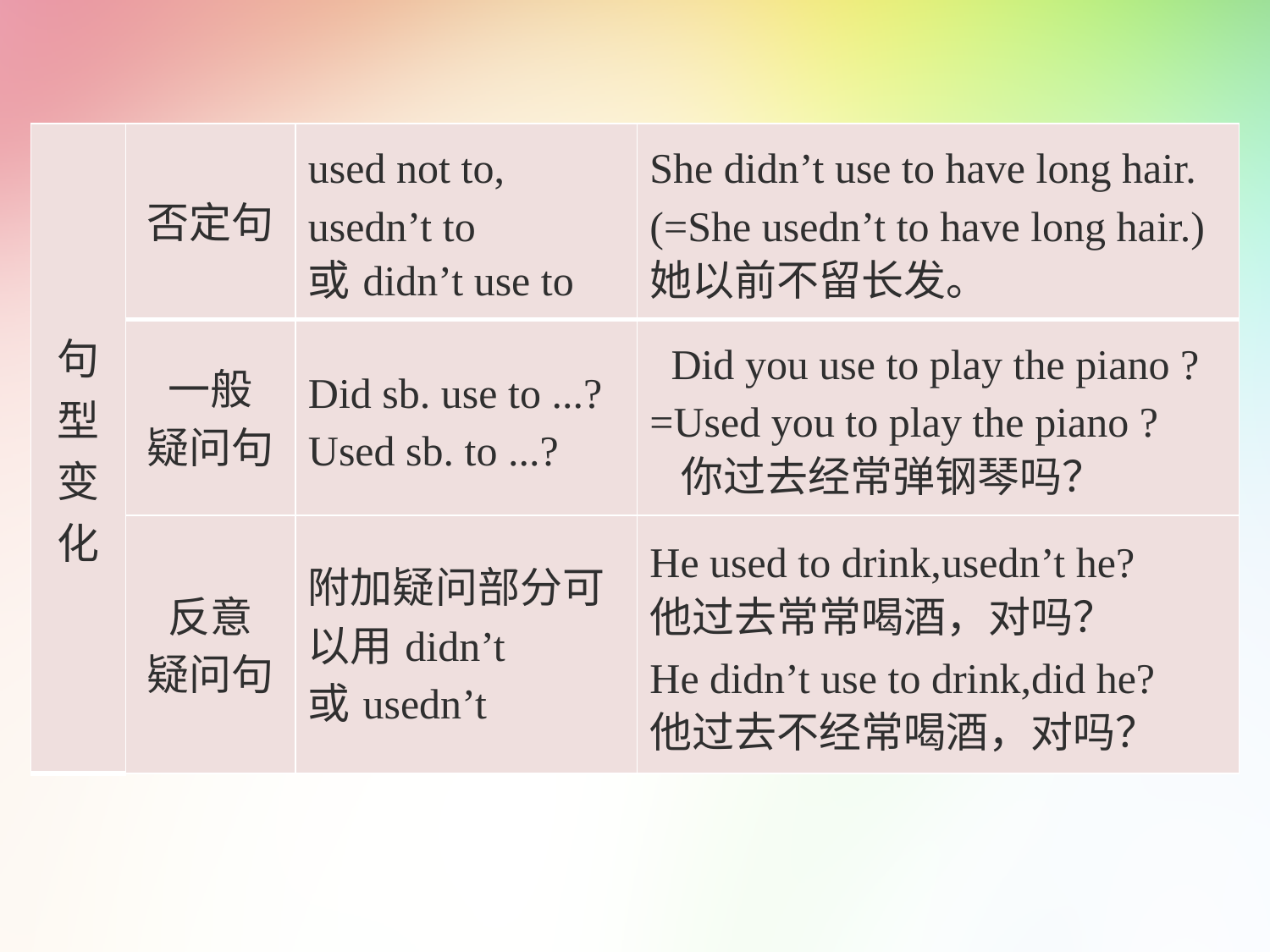

| 句型变化 | 否定句 | used not to, usedn’t to 或didn’t use to | She didn’t use to have long hair. (=She usedn’t to have long hair.) 她以前不留长发。 |
| --- | --- | --- | --- |
|  | 一般 疑问句 | Did sb. use to ...? Used sb. to ...? | Did you use to play the piano ? =Used you to play the piano ? 你过去经常弹钢琴吗？ |
|  | 反意 疑问句 | 附加疑问部分可以用didn’t 或usedn’t | He used to drink,usedn’t he? 他过去常常喝酒，对吗？ He didn’t use to drink,did he? 他过去不经常喝酒，对吗？ |